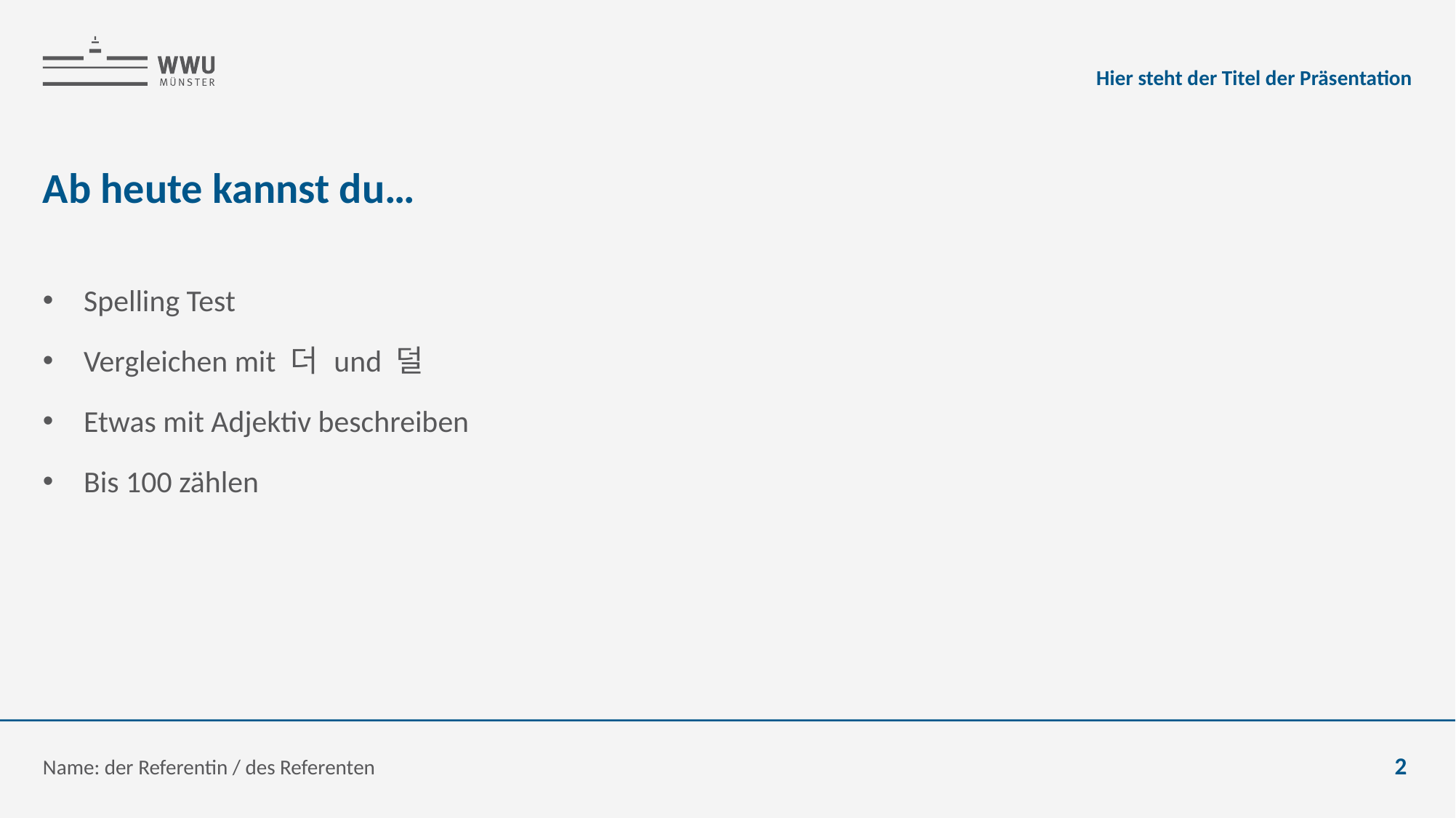

Hier steht der Titel der Präsentation
# Ab heute kannst du…
Spelling Test
Vergleichen mit 더 und 덜
Etwas mit Adjektiv beschreiben
Bis 100 zählen

Name: der Referentin / des Referenten
2